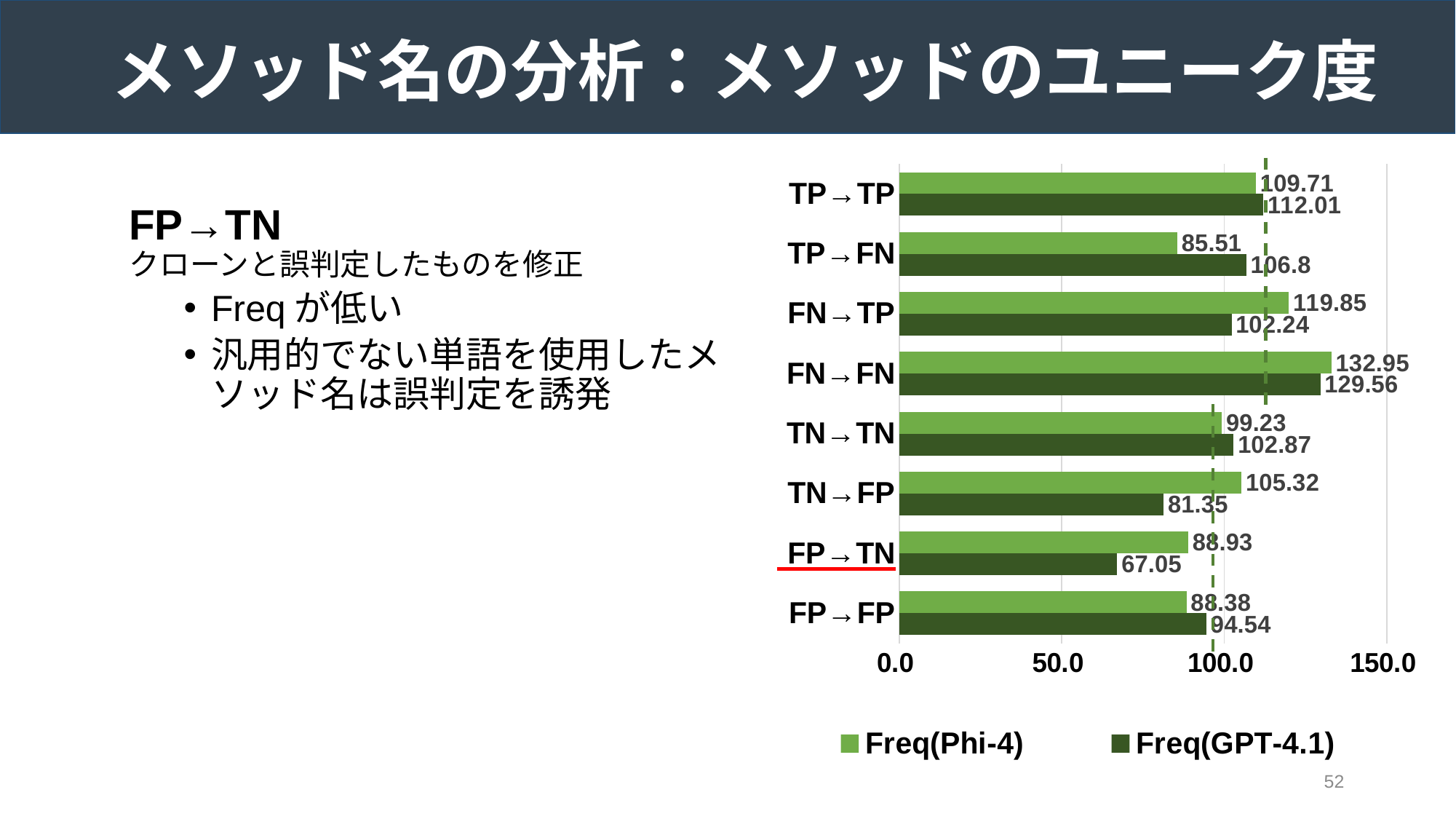

メソッド名の分析：メソッドのユニーク度

### Chart

| Category | Freq(GPT-4.1) | Freq(Phi-4) |
|---|---|---|
| FP→FP | 94.54 | 88.38 |
| FP→TN | 67.05 | 88.93 |
| TN→FP | 81.35 | 105.32 |
| TN→TN | 102.87 | 99.23 |
| FN→FN | 129.56 | 132.95 |
| FN→TP | 102.24 | 119.85 |
| TP→FN | 106.8 | 85.51 |
| TP→TP | 112.01 | 109.71 |
FP→TN
クローンと誤判定したものを修正
Freqが低い
汎用的でない単語を使用したメソッド名は誤判定を誘発

52